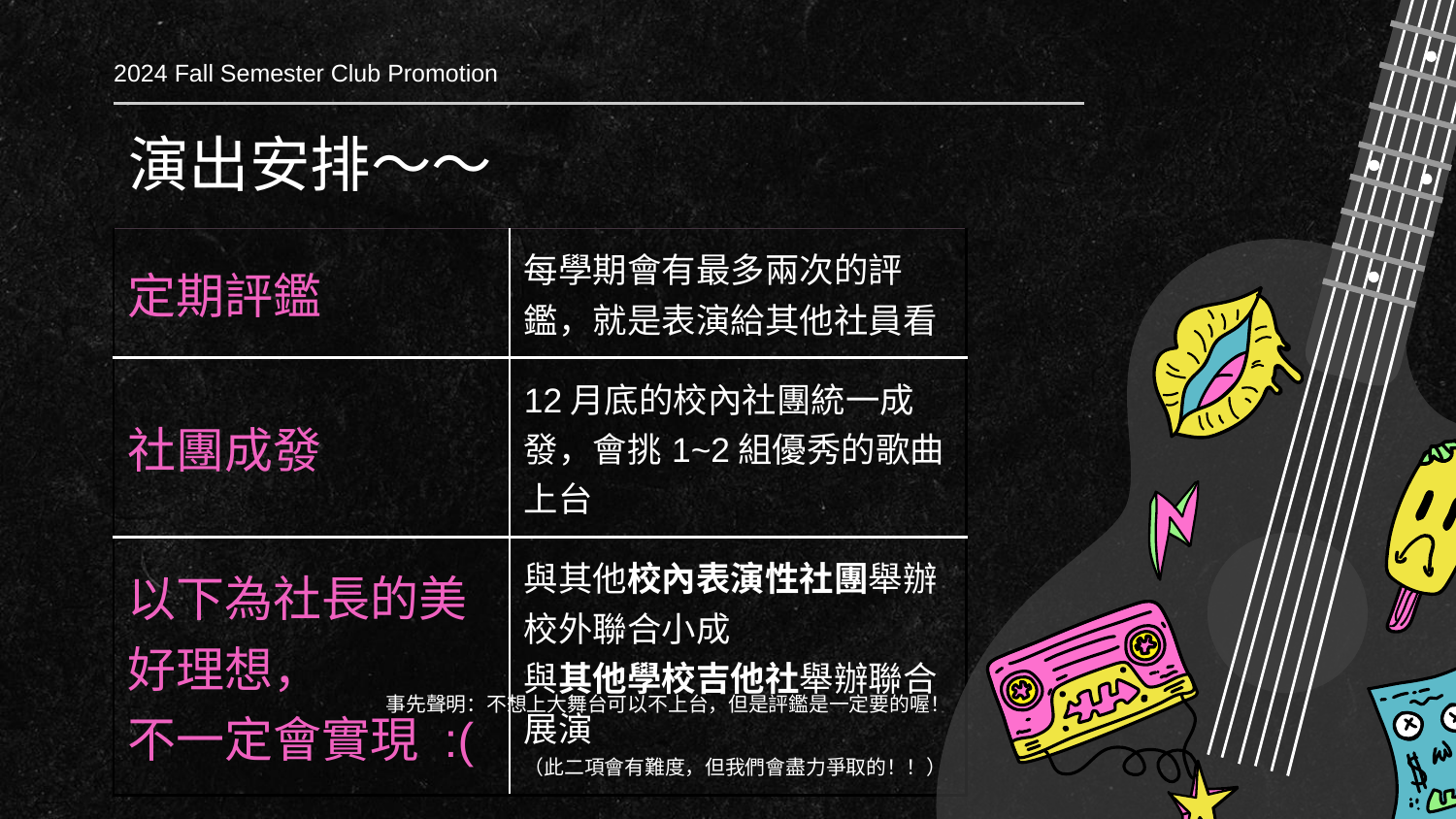

2024 Fall Semester Club Promotion
# 演出安排～～
| 定期評鑑 | 每學期會有最多兩次的評鑑，就是表演給其他社員看 |
| --- | --- |
| 社團成發 | 12月底的校內社團統一成發，會挑1~2組優秀的歌曲上台 |
| 以下為社長的美好理想， 不一定會實現 :( | 與其他校內表演性社團舉辦校外聯合小成 與其他學校吉他社舉辦聯合展演 （此二項會有難度，但我們會盡力爭取的！！） |

事先聲明：不想上大舞台可以不上台，但是評鑑是一定要的喔！